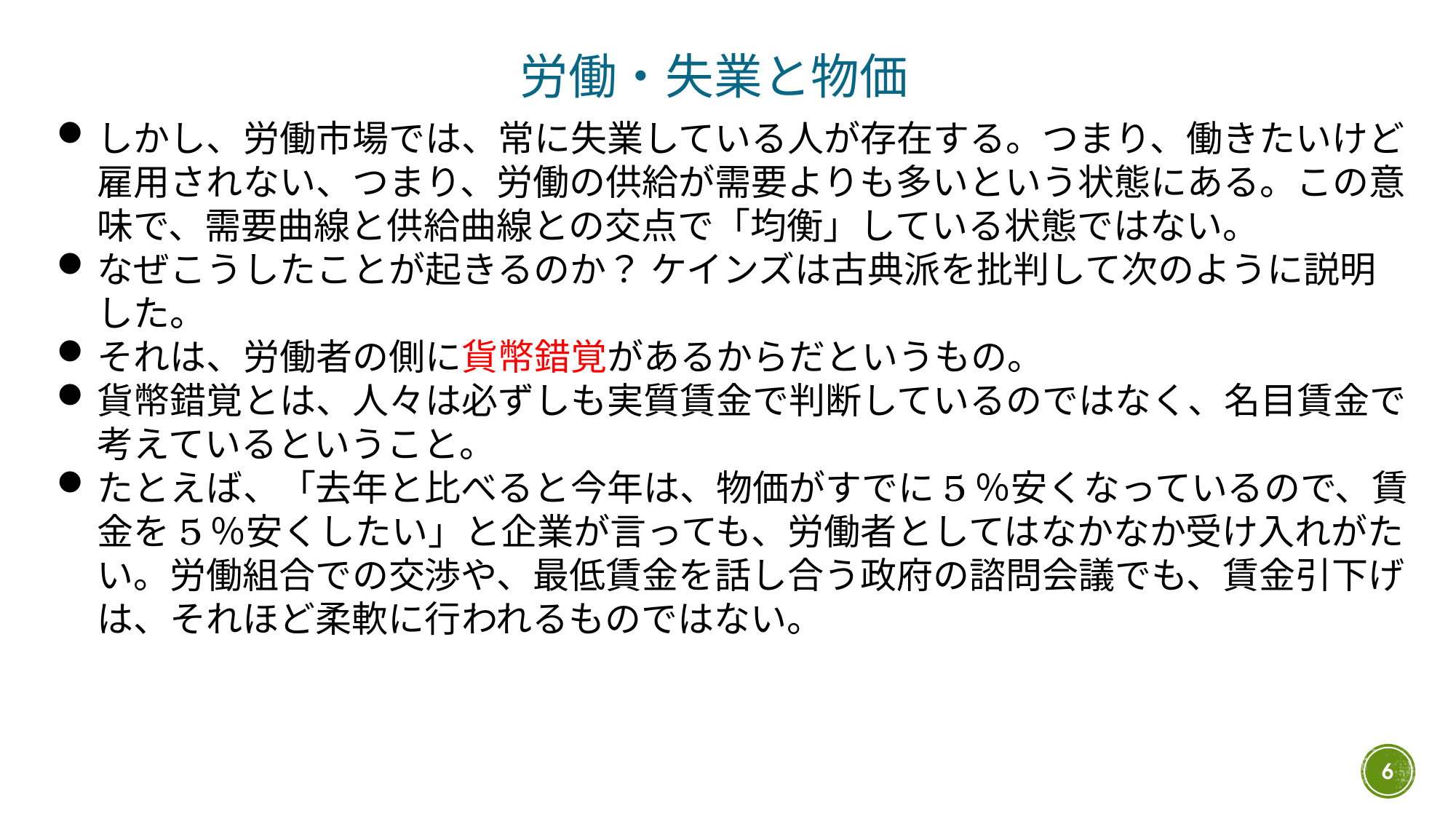

労働・失業と物価
しかし、労働市場では、常に失業している人が存在する。つまり、働きたいけど雇用されない、つまり、労働の供給が需要よりも多いという状態にある。この意味で、需要曲線と供給曲線との交点で「均衡」している状態ではない。
なぜこうしたことが起きるのか？ ケインズは古典派を批判して次のように説明した。
それは、労働者の側に貨幣錯覚があるからだというもの。
貨幣錯覚とは、人々は必ずしも実質賃金で判断しているのではなく、名目賃金で考えているということ。
たとえば、「去年と比べると今年は、物価がすでに5％安くなっているので、賃金を5％安くしたい」と企業が言っても、労働者としてはなかなか受け入れがたい。労働組合での交渉や、最低賃金を話し合う政府の諮問会議でも、賃金引下げは、それほど柔軟に行われるものではない。
6